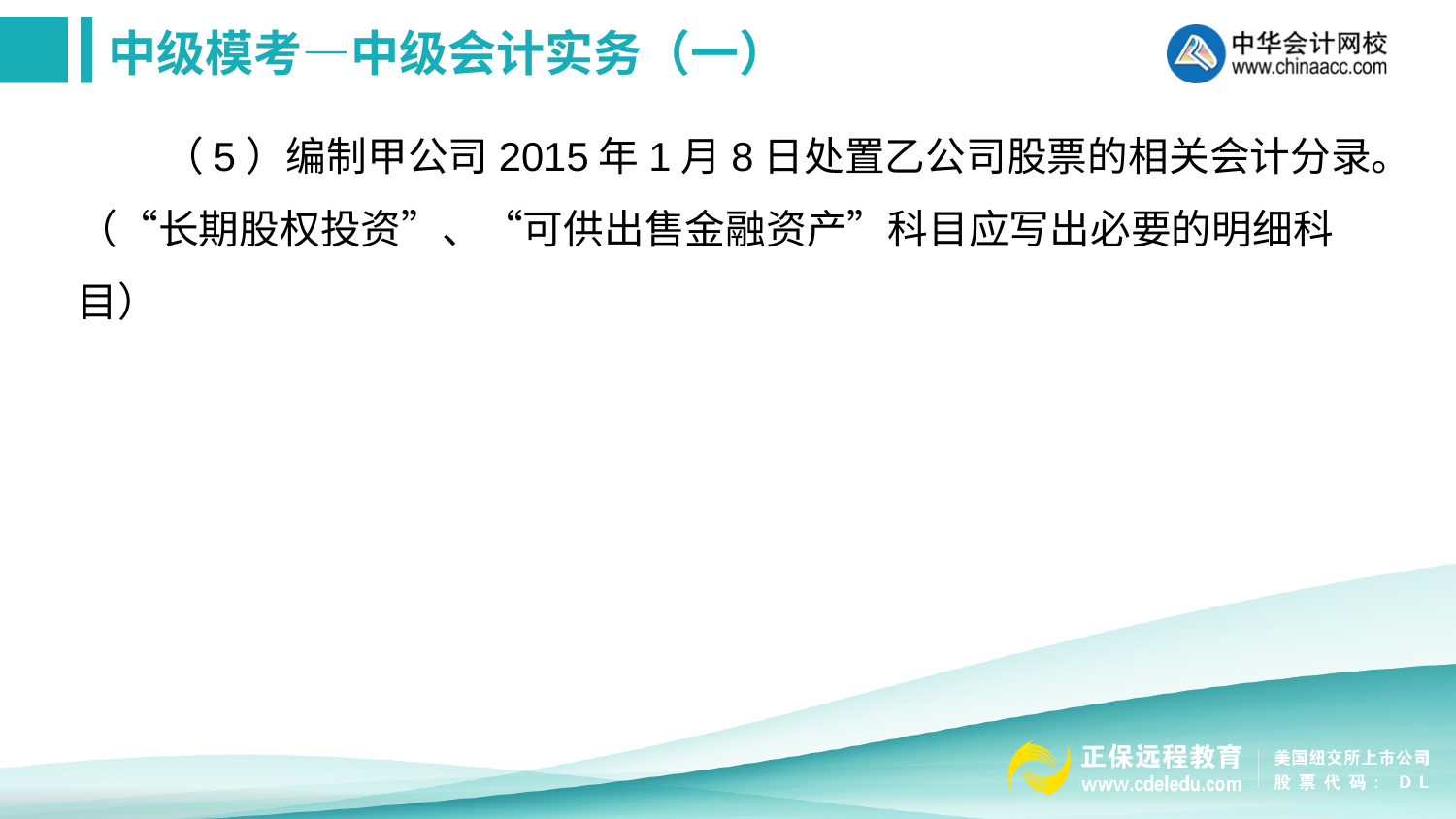

（5）编制甲公司2015年1月8日处置乙公司股票的相关会计分录。（“长期股权投资”、“可供出售金融资产”科目应写出必要的明细科目）